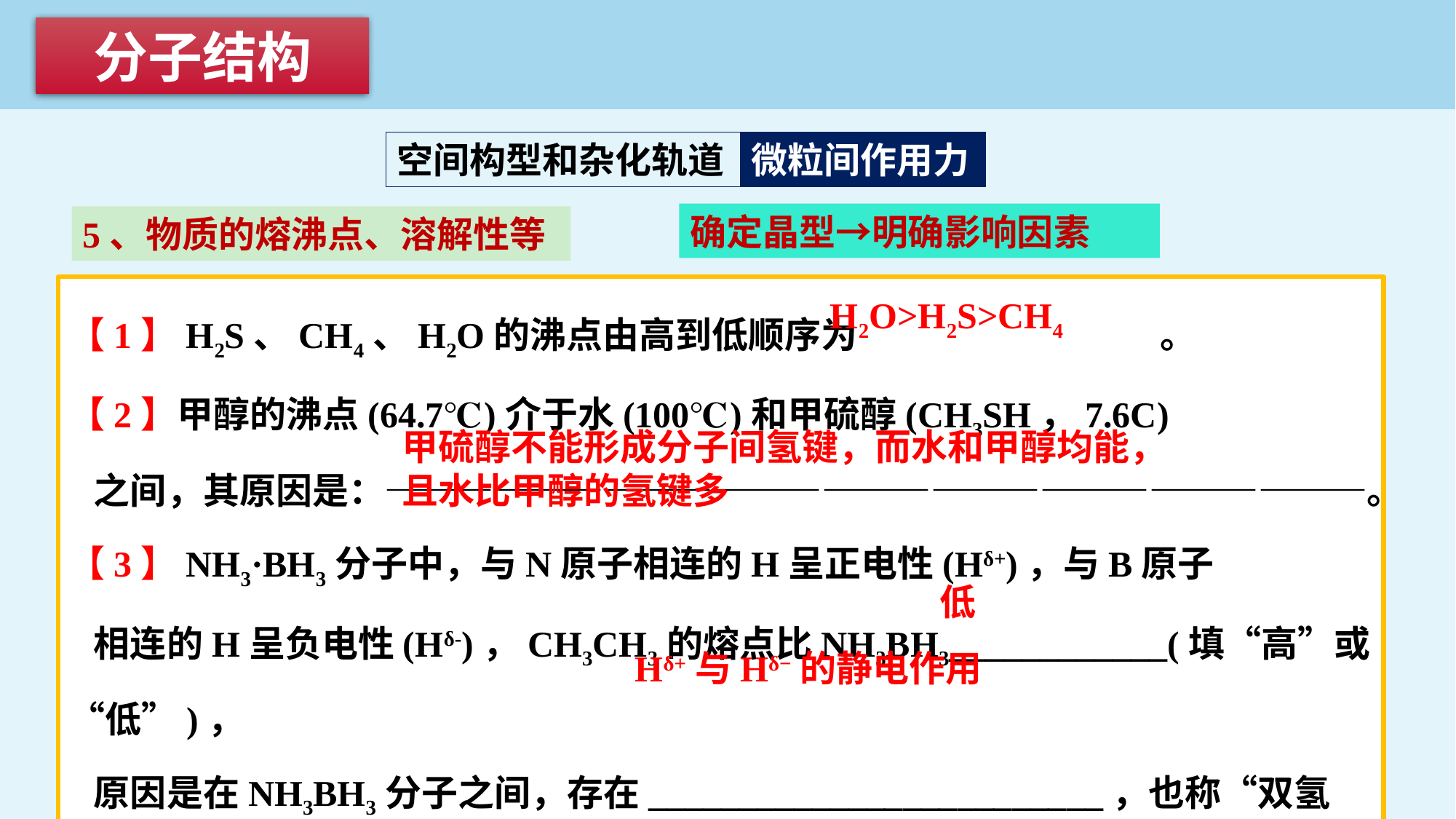

分子结构
空间构型和杂化轨道
微粒间作用力
微粒间作用力
确定晶型→明确影响因素
5、物质的熔沸点、溶解性等
【1】H2S、CH4、H2O的沸点由高到低顺序为			。
【2】甲醇的沸点(64.7℃)介于水(100℃)和甲硫醇(CH3SH，7.6C)
  之间，其原因是：———————————————————————————。
【3】NH3·BH3分子中，与N原子相连的H呈正电性(Hδ+)，与B原子
  相连的H呈负电性(Hδ-)，CH3CH3的熔点比NH3BH3____________(填“高”或“低”)，
  原因是在NH3BH3分子之间，存在_________________________，也称“双氢键”。
H2O>H2S>CH4
甲硫醇不能形成分子间氢键，而水和甲醇均能，
且水比甲醇的氢键多
低
Hδ+与Hδ−的静电作用